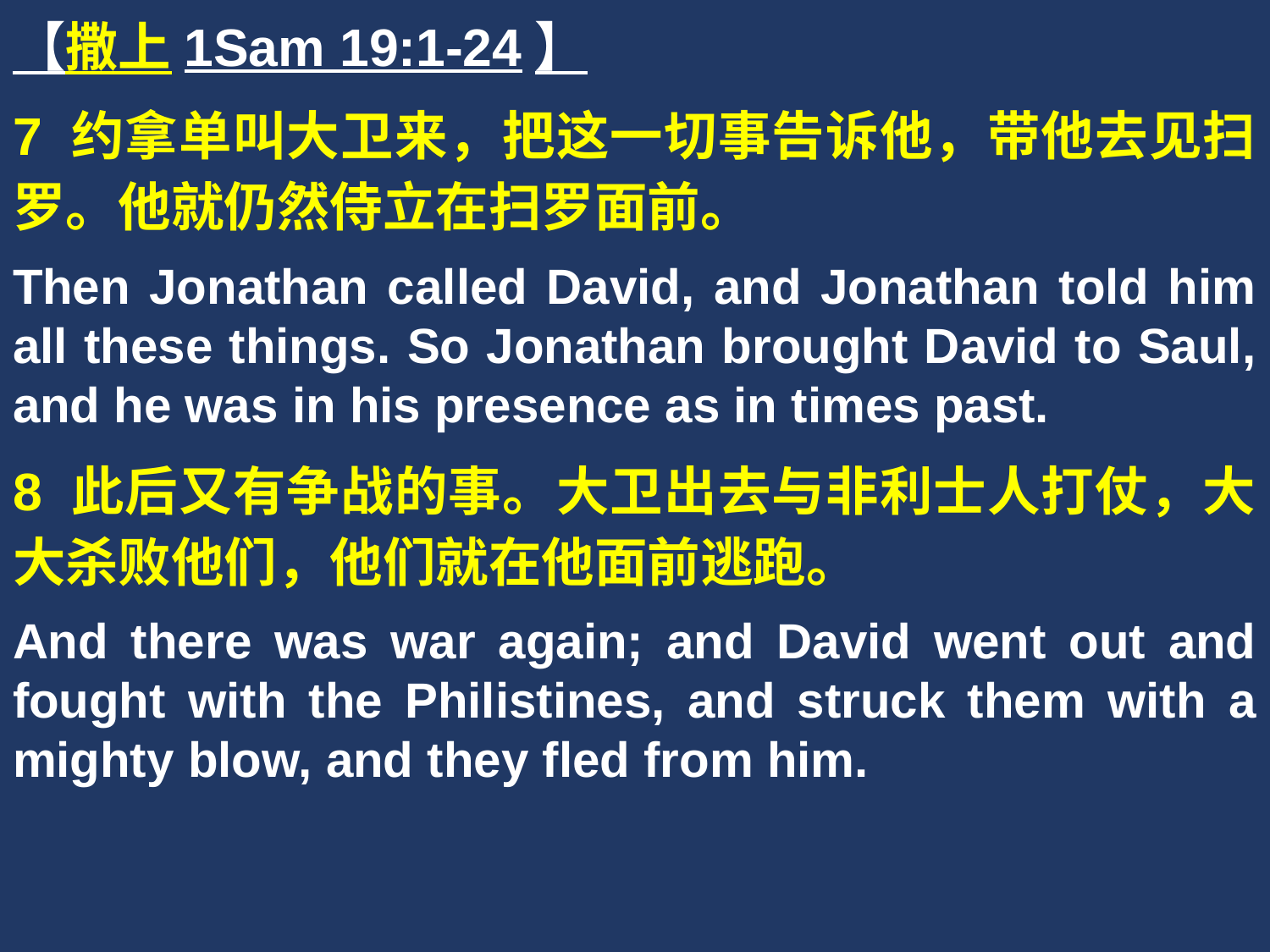

【撒上1Sam 19:1-24】
7 约拿单叫大卫来，把这一切事告诉他，带他去见扫罗。他就仍然侍立在扫罗面前。
Then Jonathan called David, and Jonathan told him all these things. So Jonathan brought David to Saul, and he was in his presence as in times past.
8 此后又有争战的事。大卫出去与非利士人打仗，大大杀败他们，他们就在他面前逃跑。
And there was war again; and David went out and fought with the Philistines, and struck them with a mighty blow, and they fled from him.